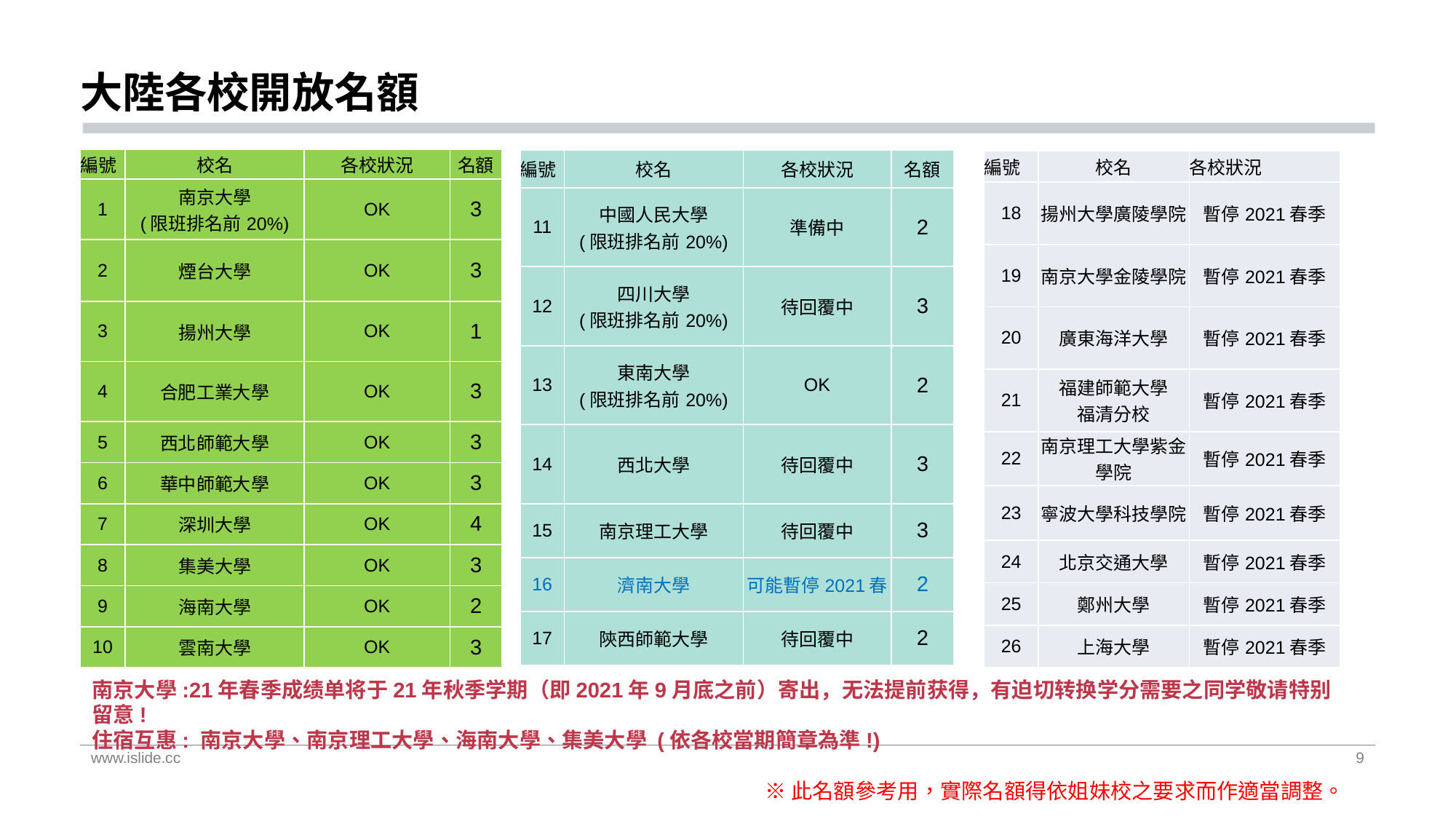

# 大陸各校開放名額
| 編號 | 校名 | 各校狀況 | 名額 |
| --- | --- | --- | --- |
| 1 | 南京大學 (限班排名前20%) | OK | 3 |
| 2 | 煙台大學 | OK | 3 |
| 3 | 揚州大學 | OK | 1 |
| 4 | 合肥工業大學 | OK | 3 |
| 5 | 西北師範大學 | OK | 3 |
| 6 | 華中師範大學 | OK | 3 |
| 7 | 深圳大學 | OK | 4 |
| 8 | 集美大學 | OK | 3 |
| 9 | 海南大學 | OK | 2 |
| 10 | 雲南大學 | OK | 3 |
| 編號 | 校名 | 各校狀況 | 名額 |
| --- | --- | --- | --- |
| 11 | 中國人民大學 (限班排名前20%) | 準備中 | 2 |
| 12 | 四川大學 (限班排名前20%) | 待回覆中 | 3 |
| 13 | 東南大學 (限班排名前20%) | OK | 2 |
| 14 | 西北大學 | 待回覆中 | 3 |
| 15 | 南京理工大學 | 待回覆中 | 3 |
| 16 | 濟南大學 | 可能暫停2021春 | 2 |
| 17 | 陝西師範大學 | 待回覆中 | 2 |
| 編號 | 校名 | 各校狀況 |
| --- | --- | --- |
| 18 | 揚州大學廣陵學院 | 暫停2021春季 |
| 19 | 南京大學金陵學院 | 暫停2021春季 |
| 20 | 廣東海洋大學 | 暫停2021春季 |
| 21 | 福建師範大學 福清分校 | 暫停2021春季 |
| 22 | 南京理工大學紫金學院 | 暫停2021春季 |
| 23 | 寧波大學科技學院 | 暫停2021春季 |
| 24 | 北京交通大學 | 暫停2021春季 |
| 25 | 鄭州大學 | 暫停2021春季 |
| 26 | 上海大學 | 暫停2021春季 |
南京大學:21年春季成绩单将于21年秋季学期（即2021年9月底之前）寄出，无法提前获得，有迫切转换学分需要之同学敬请特别留意!
住宿互惠: 南京大學、南京理工大學、海南大學、集美大學 (依各校當期簡章為準!)

※此名額參考用，實際名額得依姐妹校之要求而作適當調整。

www.islide.cc
9